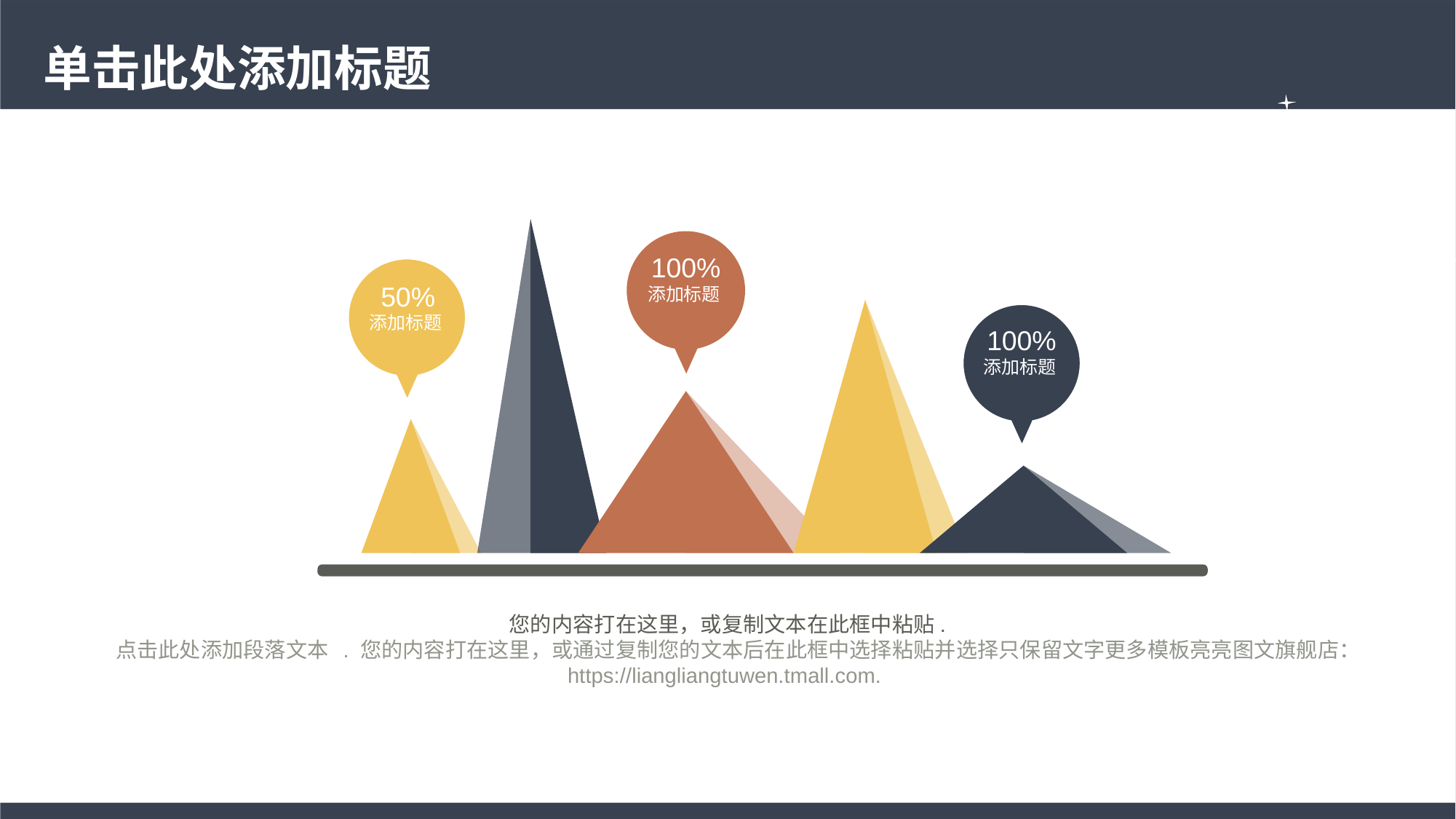

# 单击此处添加标题

100%
添加标题

50%
添加标题

100%
添加标题

您的内容打在这里，或复制文本在此框中粘贴.
点击此处添加段落文本  . 您的内容打在这里，或通过复制您的文本后在此框中选择粘贴并选择只保留文字更多模板亮亮图文旗舰店：https://liangliangtuwen.tmall.com.
24